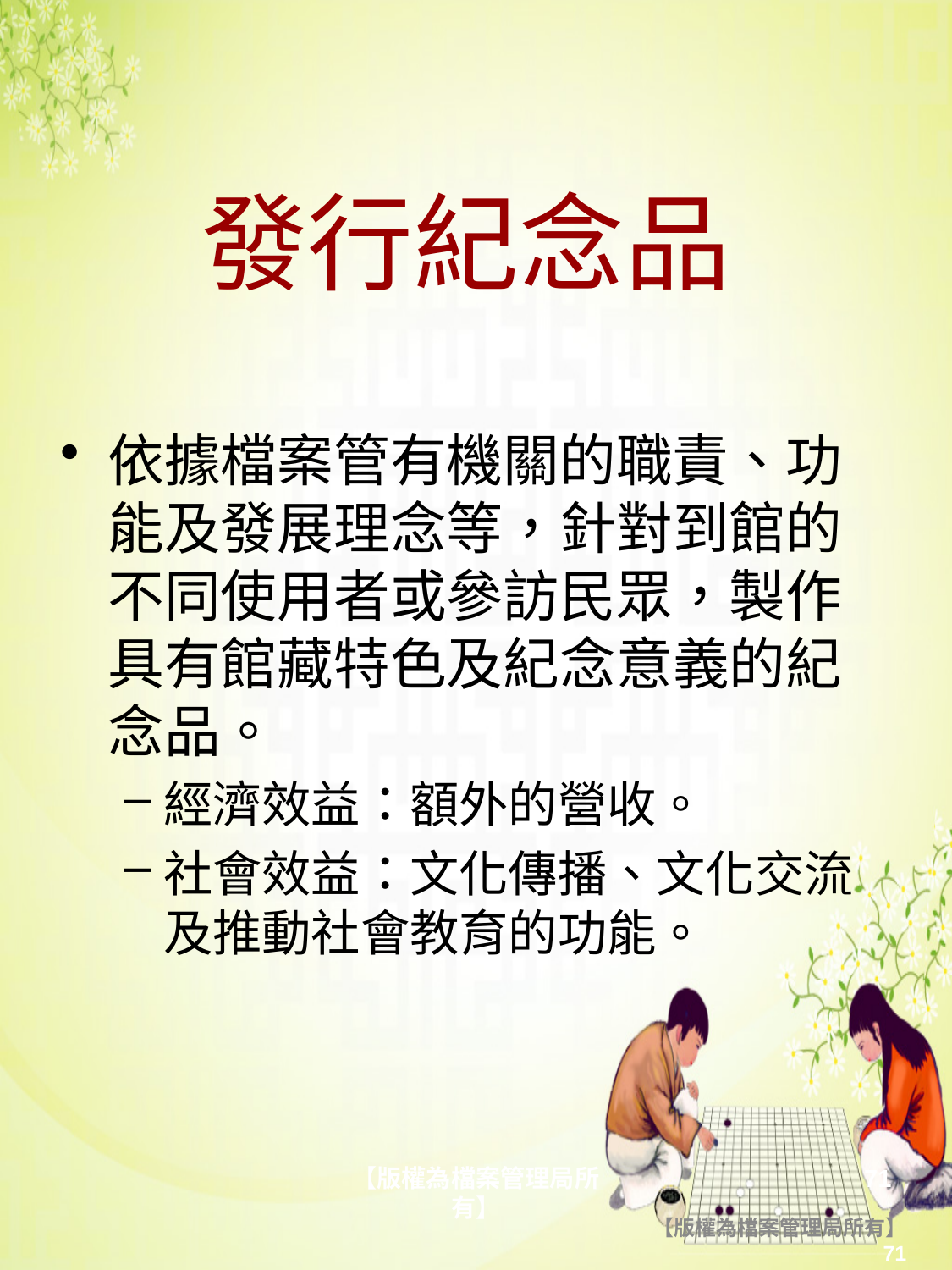

# 發行紀念品
依據檔案管有機關的職責、功能及發展理念等，針對到館的不同使用者或參訪民眾，製作具有館藏特色及紀念意義的紀念品。
經濟效益：額外的營收。
社會效益：文化傳播、文化交流及推動社會教育的功能。
【版權為檔案管理局所有】
71
【版權為檔案管理局所有】
71